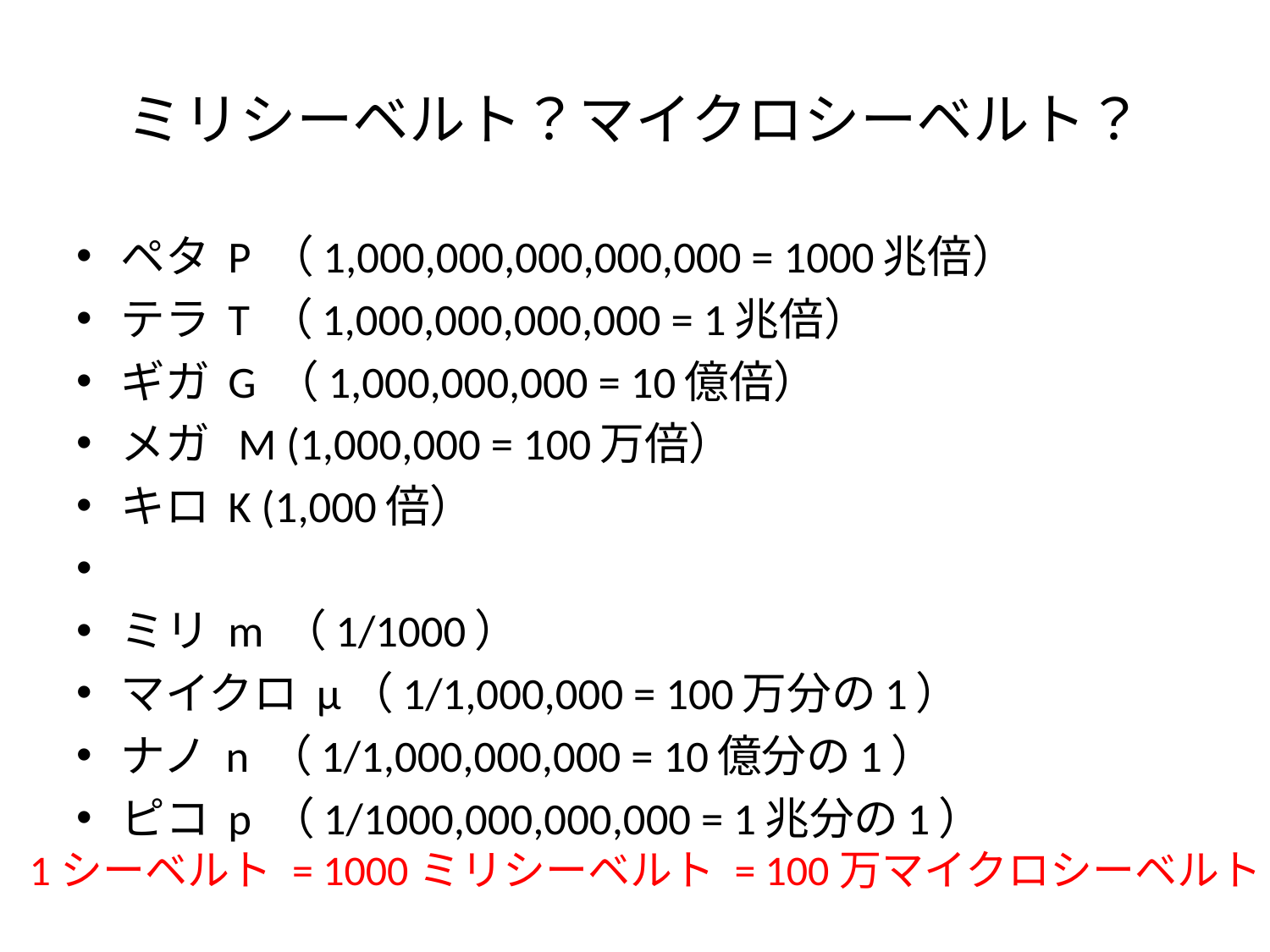

# ミリシーベルト？マイクロシーベルト？
ペタ P （1,000,000,000,000,000 = 1000兆倍）
テラ T （1,000,000,000,000 = 1兆倍）
ギガ G （1,000,000,000 = 10億倍）
メガ  M (1,000,000 = 100万倍）
キロ K (1,000倍）

ミリ m （1/1000）
マイクロ μ（1/1,000,000 = 100万分の1）
ナノ n （1/1,000,000,000 = 10億分の1）
ピコ p （1/1000,000,000,000 = 1兆分の1）
1シーベルト = 1000ミリシーベルト = 100万マイクロシーベルト